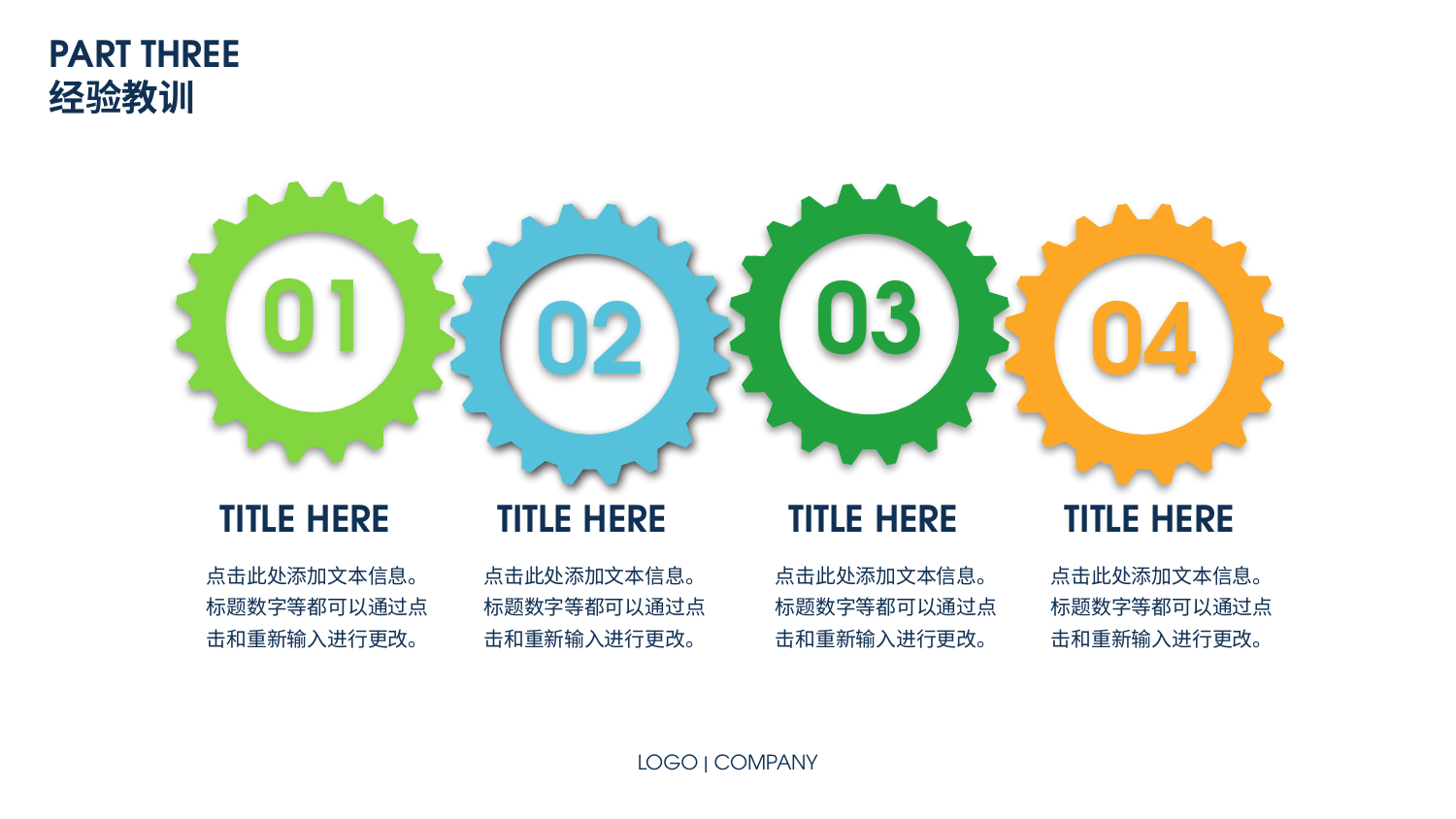

PART THREE
经验教训

01

03

02

04
TITLE HERE
TITLE HERE
TITLE HERE
TITLE HERE
点击此处添加文本信息。
标题数字等都可以通过点击和重新输入进行更改。
点击此处添加文本信息。
标题数字等都可以通过点击和重新输入进行更改。
点击此处添加文本信息。
标题数字等都可以通过点击和重新输入进行更改。
点击此处添加文本信息。
标题数字等都可以通过点击和重新输入进行更改。
LOGO | COMPANY